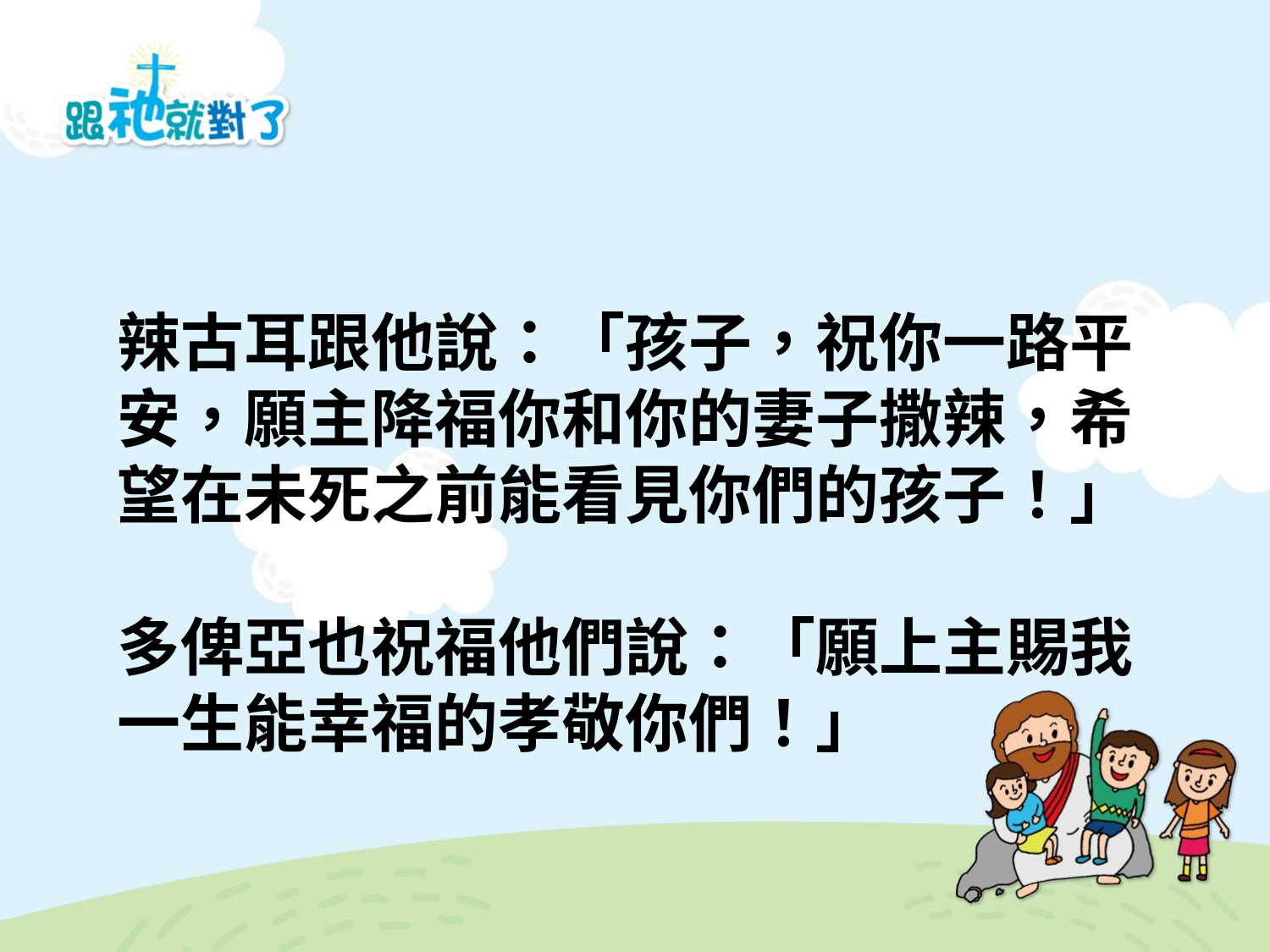

辣古耳跟他說：「孩子，祝你一路平安，願主降福你和你的妻子撒辣，希望在未死之前能看見你們的孩子！」

多俾亞也祝福他們說：「願上主賜我一生能幸福的孝敬你們！」